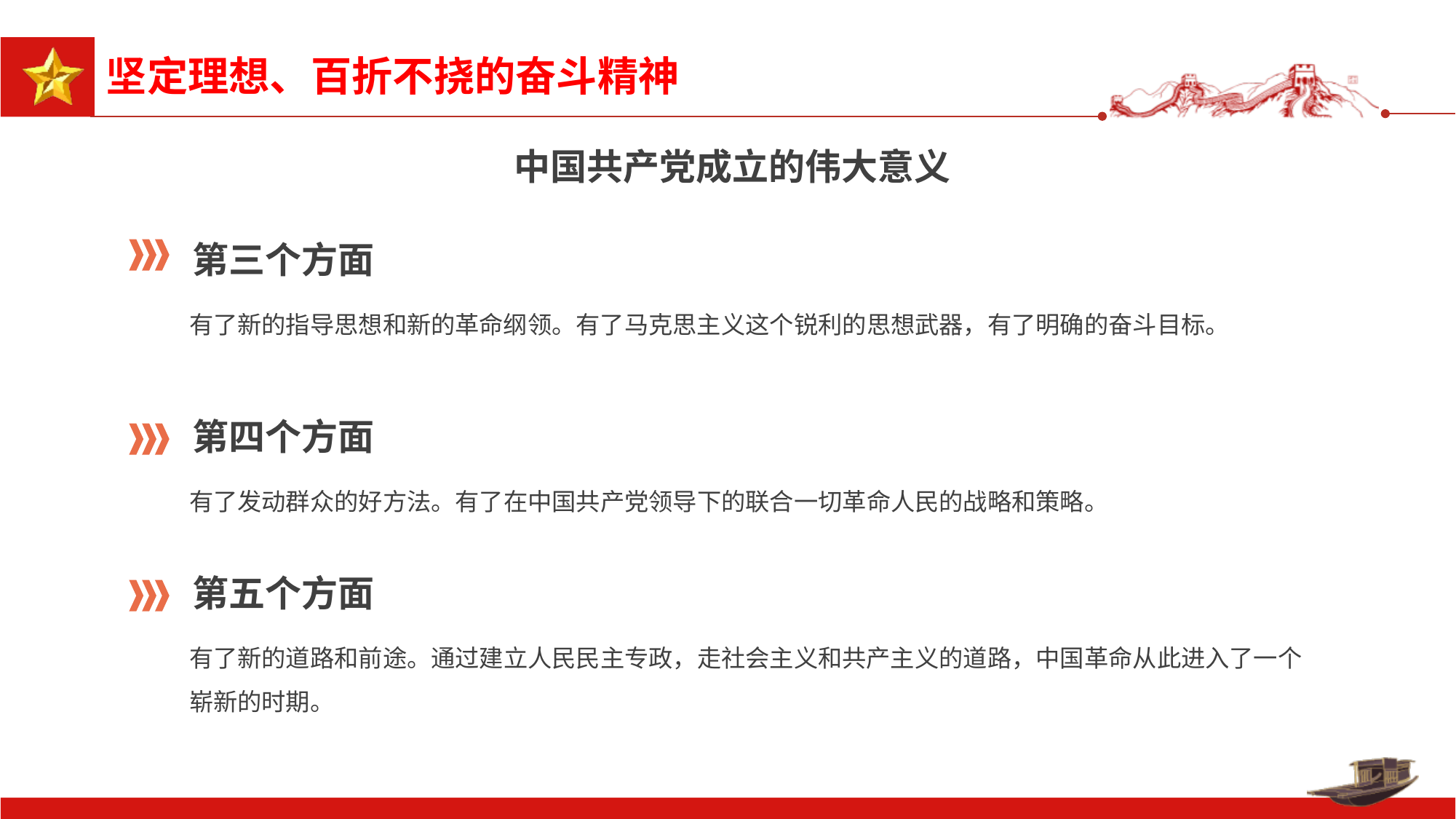

中国共产党成立的伟大意义
第三个方面

有了新的指导思想和新的革命纲领。有了马克思主义这个锐利的思想武器，有了明确的奋斗目标。
第四个方面

有了发动群众的好方法。有了在中国共产党领导下的联合一切革命人民的战略和策略。
第五个方面

有了新的道路和前途。通过建立人民民主专政，走社会主义和共产主义的道路，中国革命从此进入了一个崭新的时期。